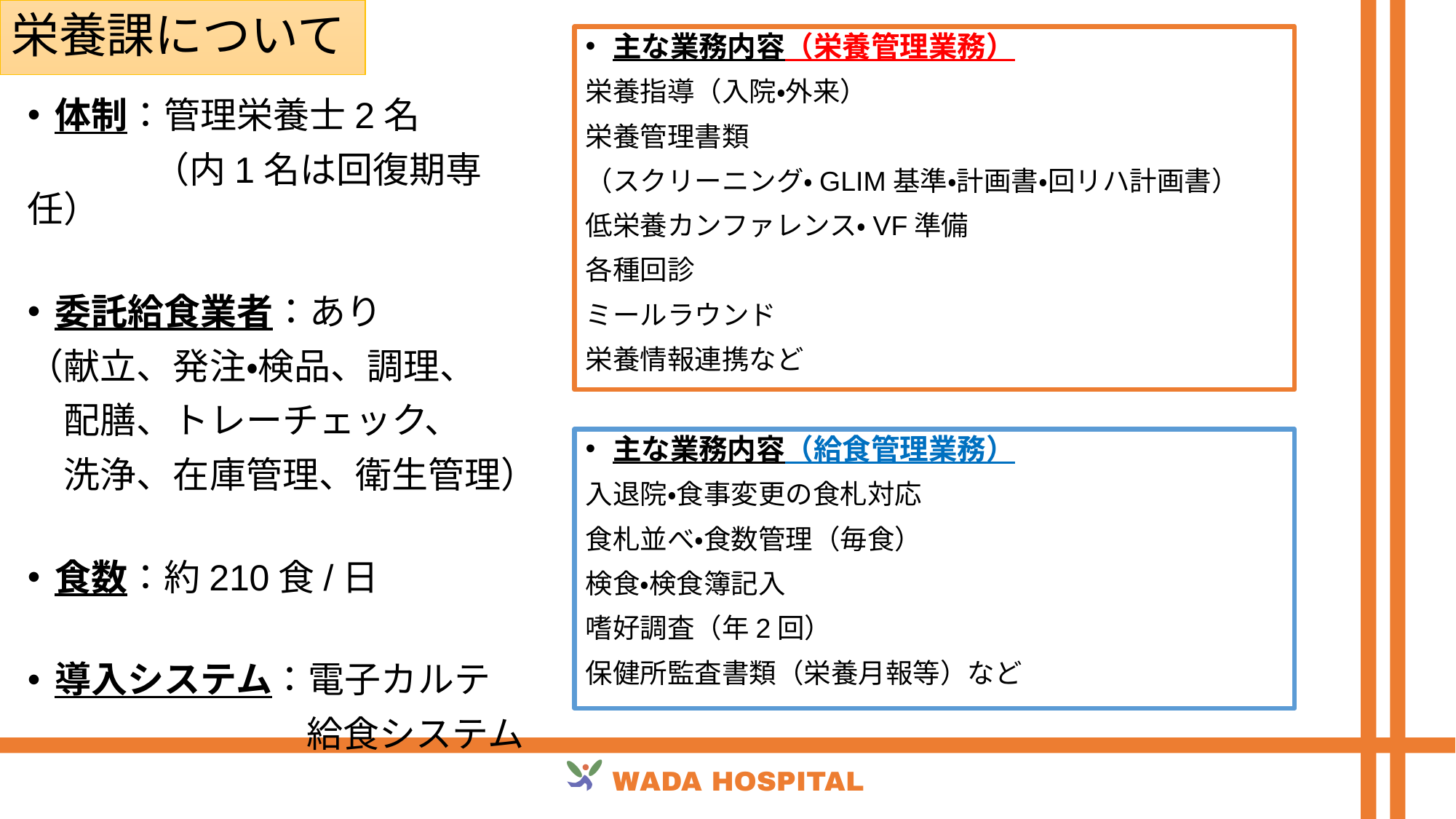

# 栄養課について
主な業務内容（栄養管理業務）
栄養指導（入院・外来）
栄養管理書類
（スクリーニング・GLIM基準・計画書・回リハ計画書）
低栄養カンファレンス・VF準備
各種回診
ミールラウンド
栄養情報連携など

体制：管理栄養士2名
　　　  （内1名は回復期専任）

委託給食業者：あり
（献立、発注・検品、調理、
　配膳、トレーチェック、
　洗浄、在庫管理、衛生管理）

食数：約210食/日

導入システム：電子カルテ
　　　　　 　　  給食システム

主な業務内容（給食管理業務）
入退院・食事変更の食札対応
食札並べ・食数管理（毎食）
検食・検食簿記入
嗜好調査（年2回）
保健所監査書類（栄養月報等）など